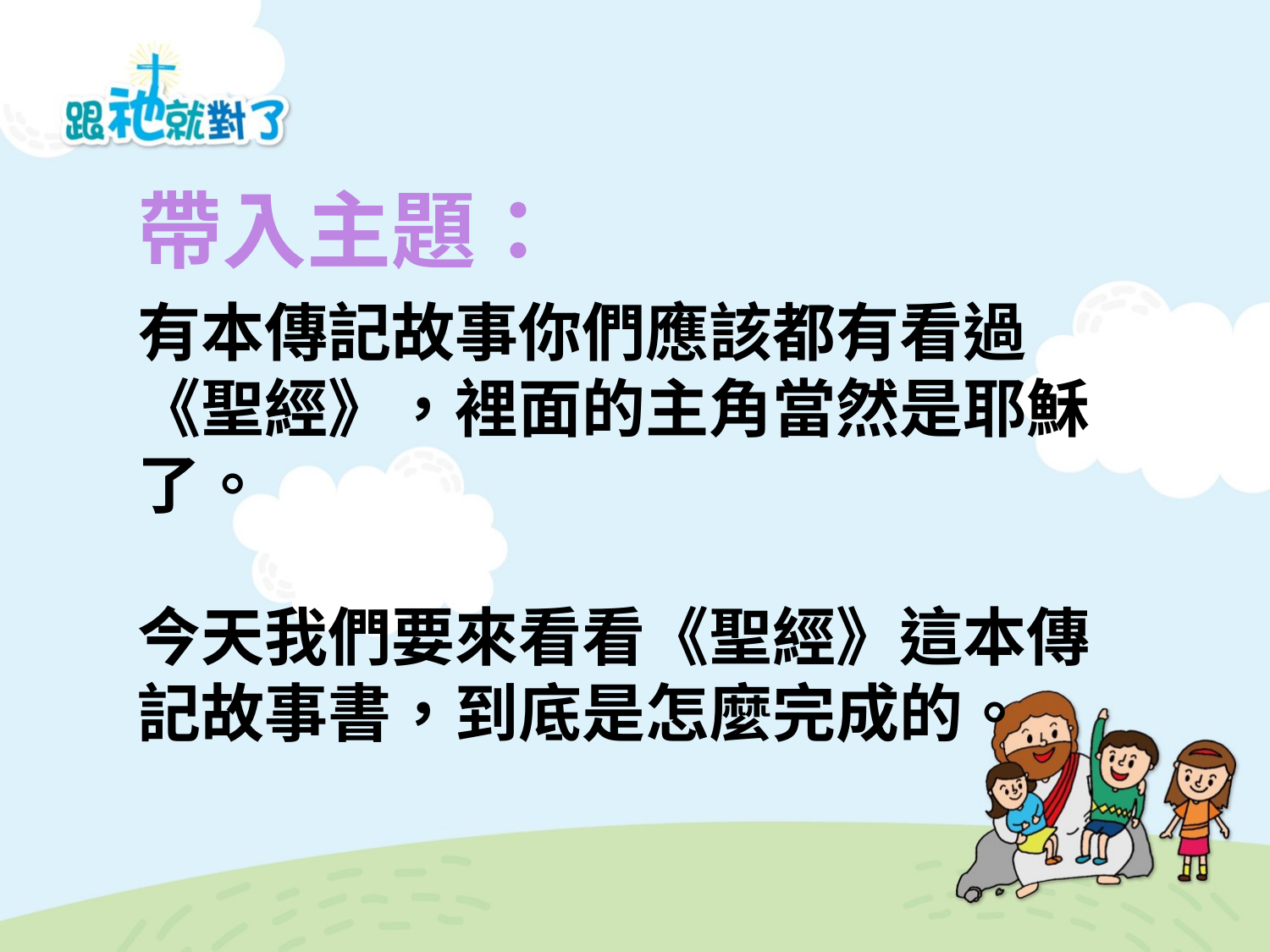

帶入主題：
有本傳記故事你們應該都有看過《聖經》，裡面的主角當然是耶穌了。

今天我們要來看看《聖經》這本傳記故事書，到底是怎麼完成的。